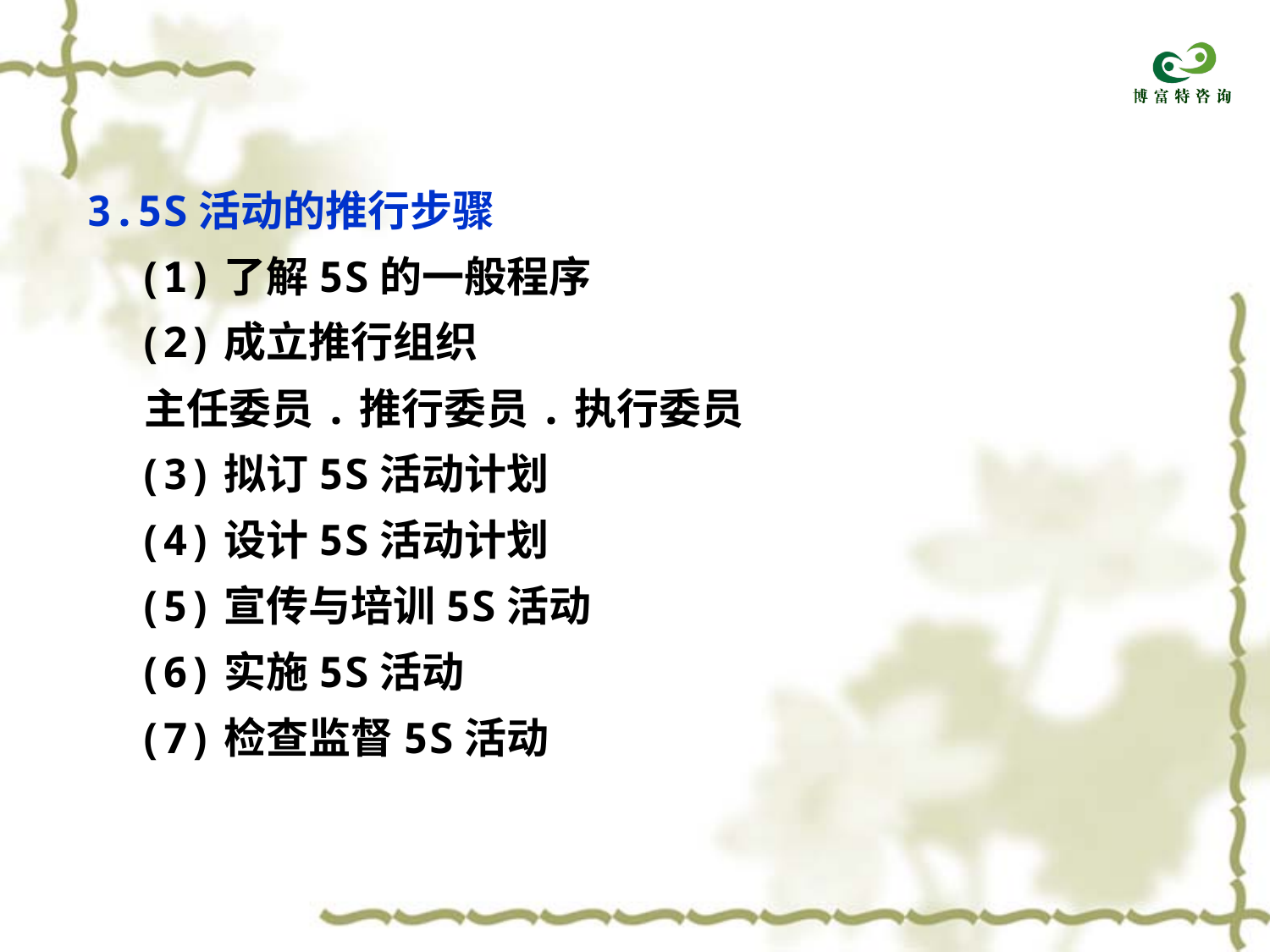

3.5S活动的推行步骤
  (1)了解5S的一般程序
  (2)成立推行组织
     主任委员.推行委员.执行委员
  (3)拟订5S活动计划
  (4)设计5S活动计划
  (5)宣传与培训5S活动
  (6)实施5S活动
  (7)检查监督5S活动